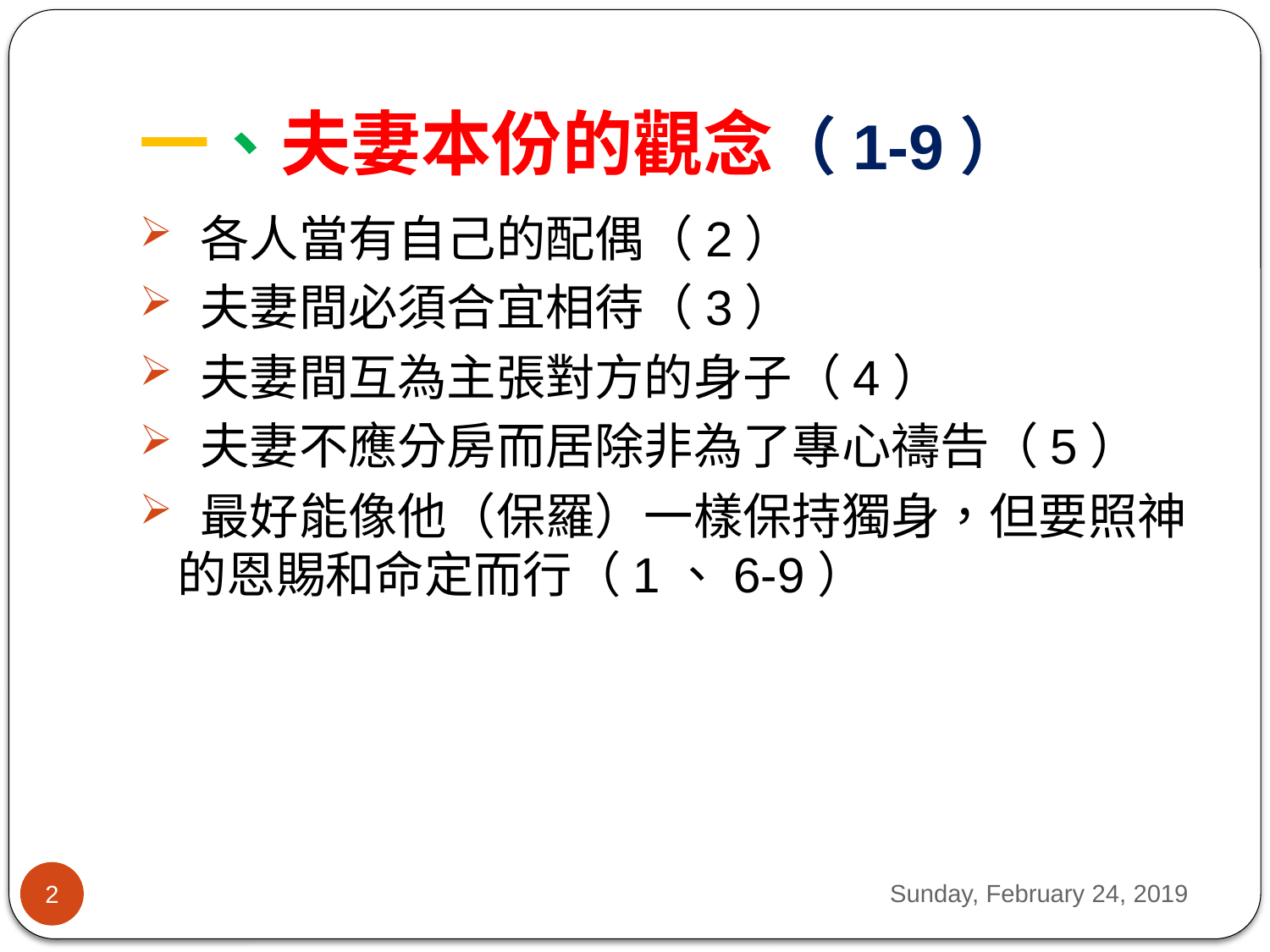

# 一、夫妻本份的觀念（1-9）
 各人當有自己的配偶（2）
 夫妻間必須合宜相待（3）
 夫妻間互為主張對方的身子（4）
 夫妻不應分房而居除非為了專心禱告（5）
 最好能像他（保羅）一樣保持獨身，但要照神的恩賜和命定而行（1、6-9）

Sunday, February 24, 2019
2